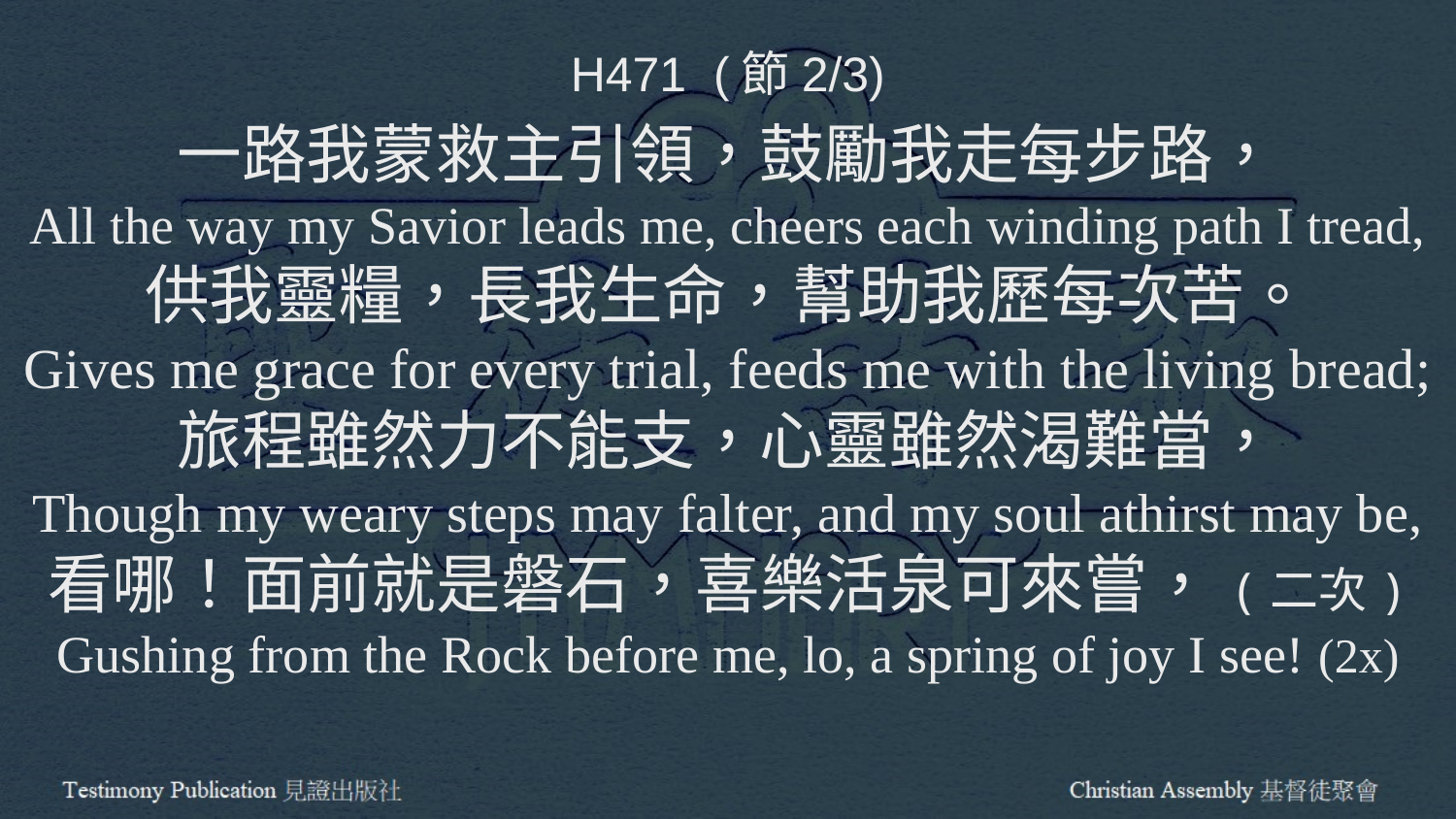

H471  (節2/3)
一路我蒙救主引領，鼓勵我走每步路，
All the way my Savior leads me, cheers each winding path I tread,
供我靈糧，長我生命，幫助我歷每次苦。
Gives me grace for every trial, feeds me with the living bread;
旅程雖然力不能支，心靈雖然渴難當，
Though my weary steps may falter, and my soul athirst may be,
看哪！面前就是磐石，喜樂活泉可來嘗，(二次)
Gushing from the Rock before me, lo, a spring of joy I see! (2x)